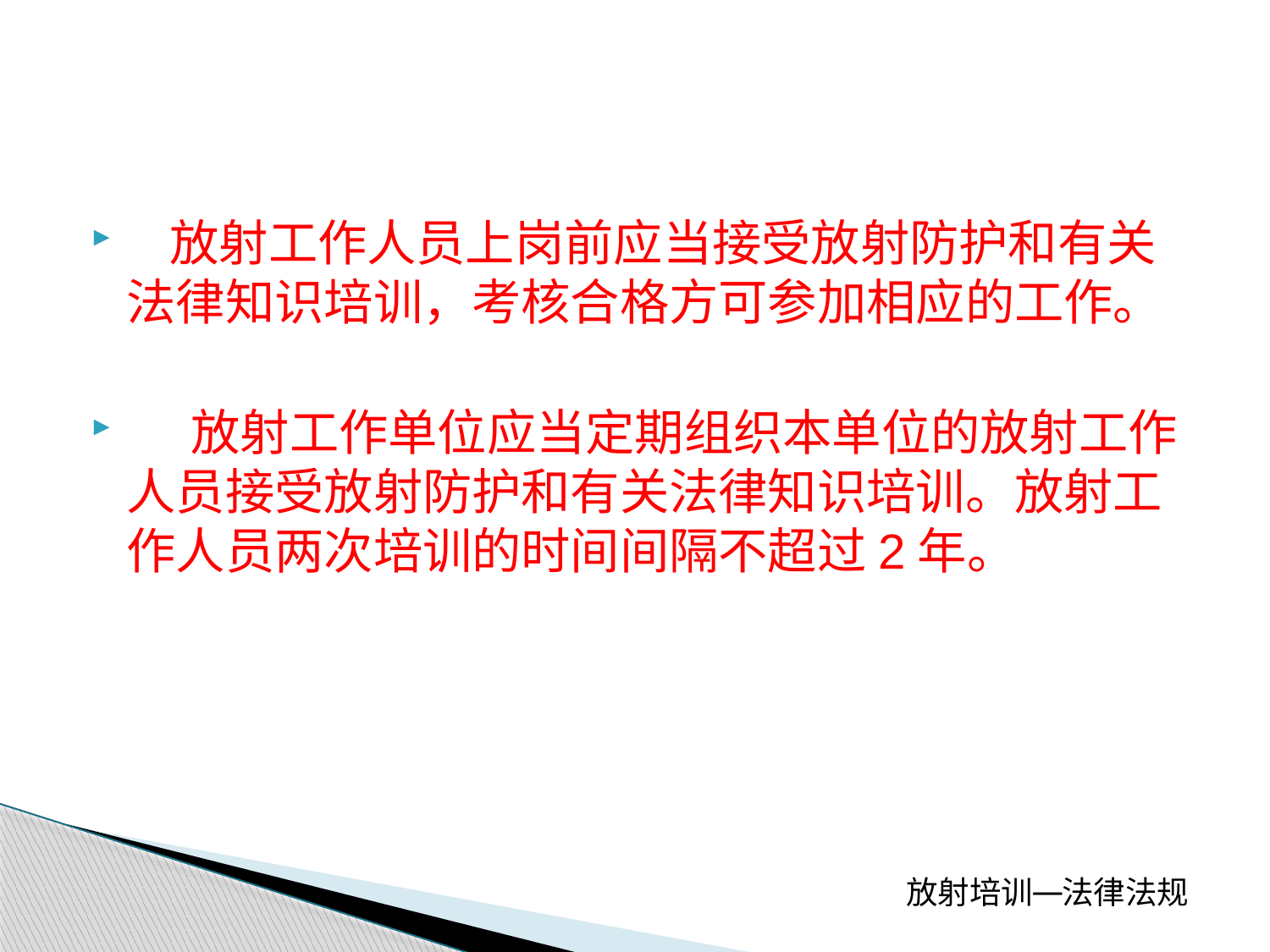

#

   放射工作人员上岗前应当接受放射防护和有关法律知识培训，考核合格方可参加相应的工作。

     放射工作单位应当定期组织本单位的放射工作人员接受放射防护和有关法律知识培训。放射工作人员两次培训的时间间隔不超过2年。

放射培训—法律法规